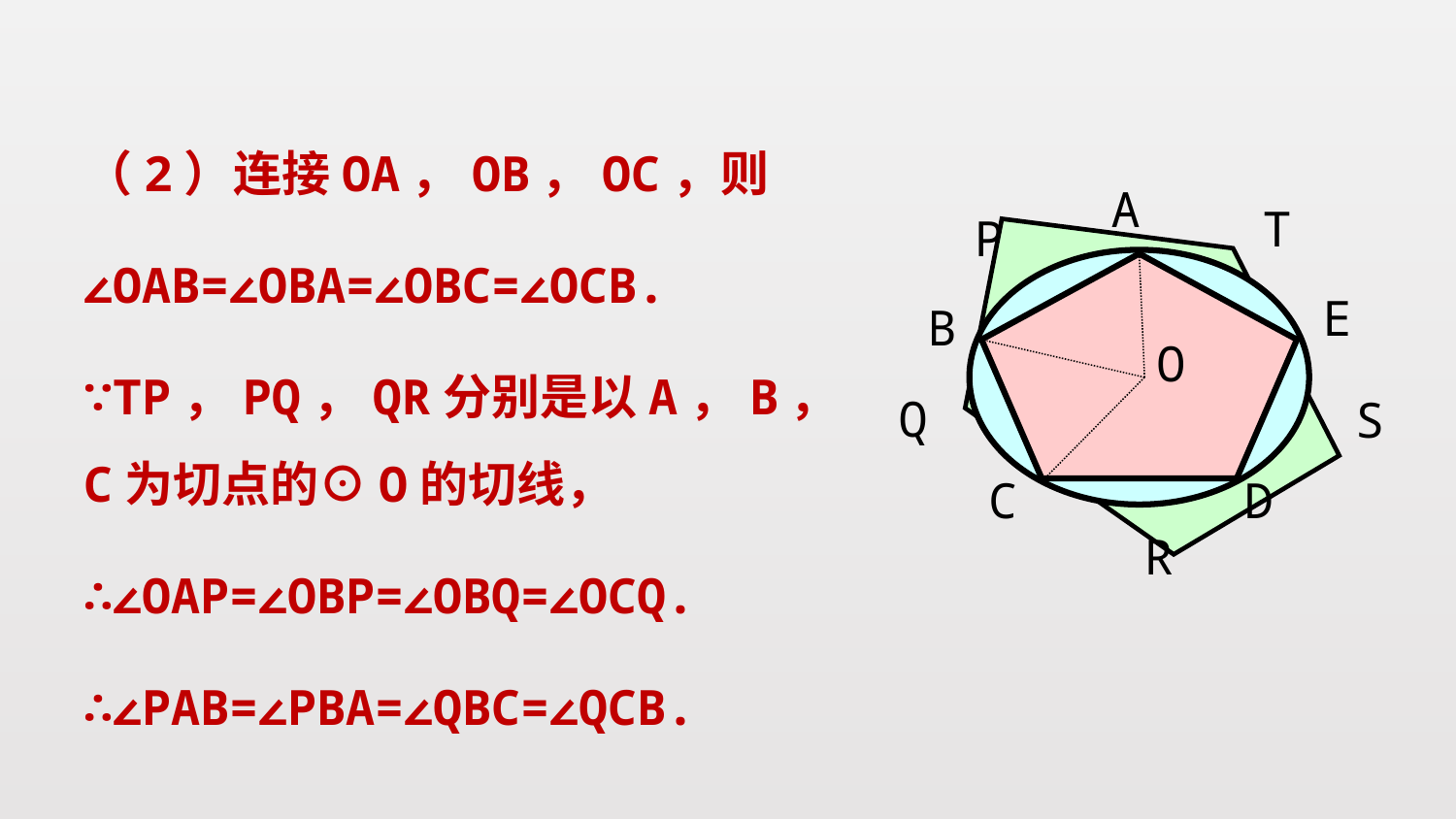

（2）连接OA，OB，OC，则
∠OAB=∠OBA=∠OBC=∠OCB.
∵TP，PQ，QR分别是以A，B，C为切点的⊙O的切线，
∴∠OAP=∠OBP=∠OBQ=∠OCQ.
∴∠PAB=∠PBA=∠QBC=∠QCB.
A
T
P

E
B
O

Q
S
C
D
R